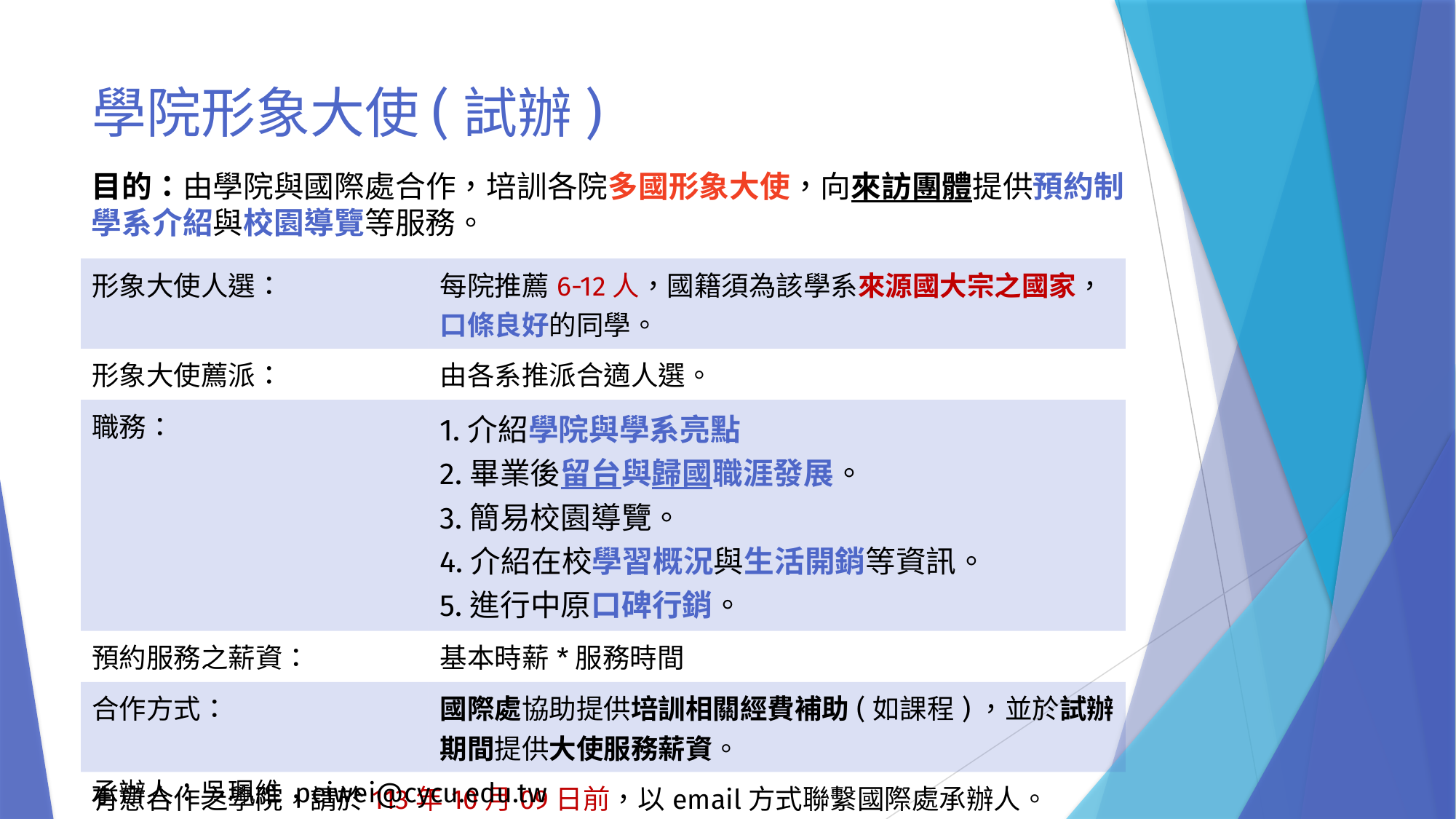

# 學院形象大使(試辦)
目的：由學院與國際處合作，培訓各院多國形象大使，向來訪團體提供預約制學系介紹與校園導覽等服務。
|  |  |
| --- | --- |
| 形象大使人選： | 每院推薦6-12人，國籍須為該學系來源國大宗之國家，口條良好的同學。 |
| 形象大使薦派： | 由各系推派合適人選。 |
| 職務： | 1.介紹學院與學系亮點 2.畢業後留台與歸國職涯發展。 3.簡易校園導覽。 4.介紹在校學習概況與生活開銷等資訊。 5.進行中原口碑行銷。 |
| 預約服務之薪資： | 基本時薪\*服務時間 |
| 合作方式： | 國際處協助提供培訓相關經費補助(如課程)，並於試辦期間提供大使服務薪資。 |
| 有意合作之學院，請於113年10月09日前，以email方式聯繫國際處承辦人。 |  |
承辦人：吳珮維 peiwei@cycu.edu.tw